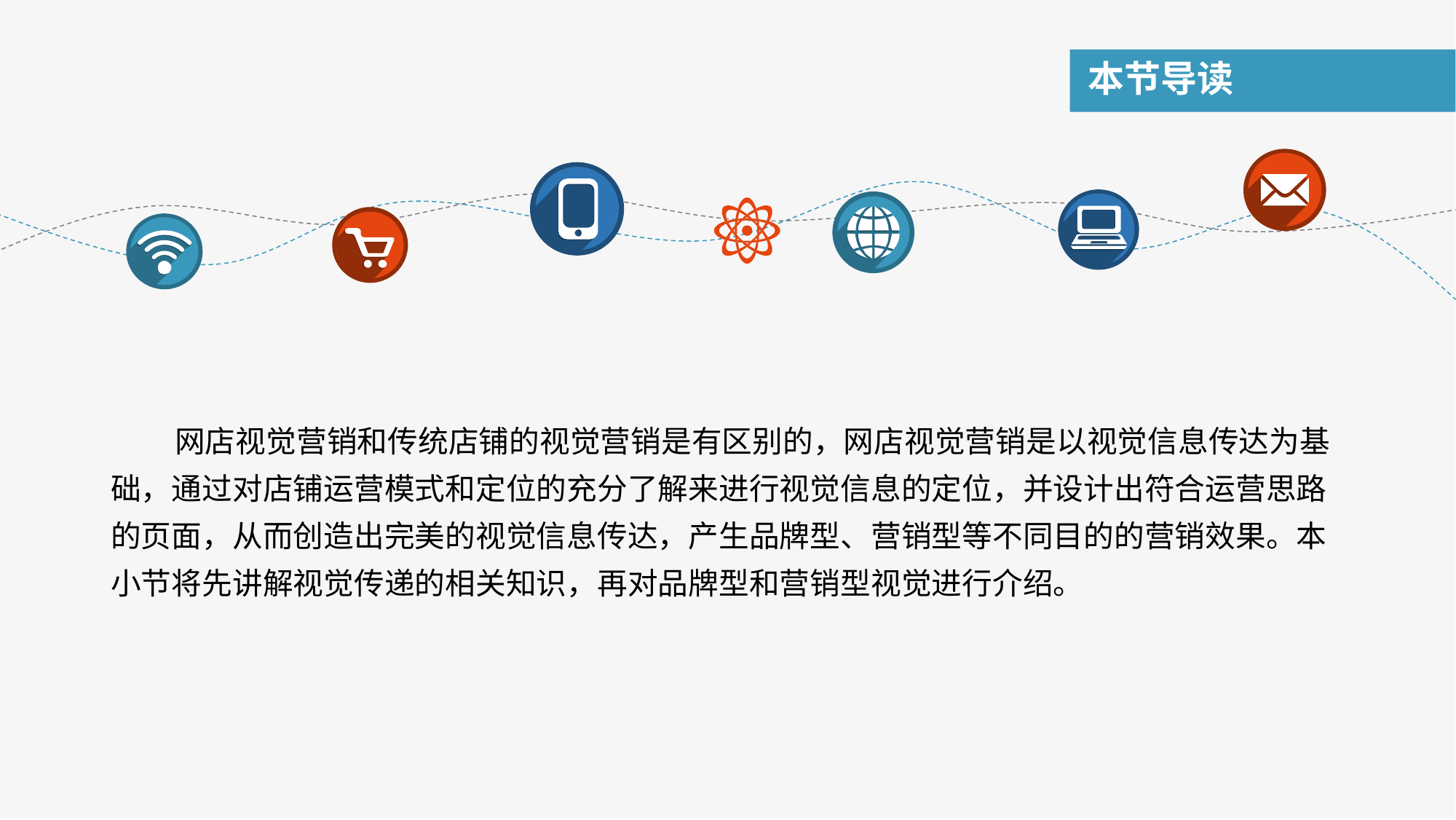

本节导读

网店视觉营销和传统店铺的视觉营销是有区别的，网店视觉营销是以视觉信息传达为基础，通过对店铺运营模式和定位的充分了解来进行视觉信息的定位，并设计出符合运营思路的页面，从而创造出完美的视觉信息传达，产生品牌型、营销型等不同目的的营销效果。本小节将先讲解视觉传递的相关知识，再对品牌型和营销型视觉进行介绍。